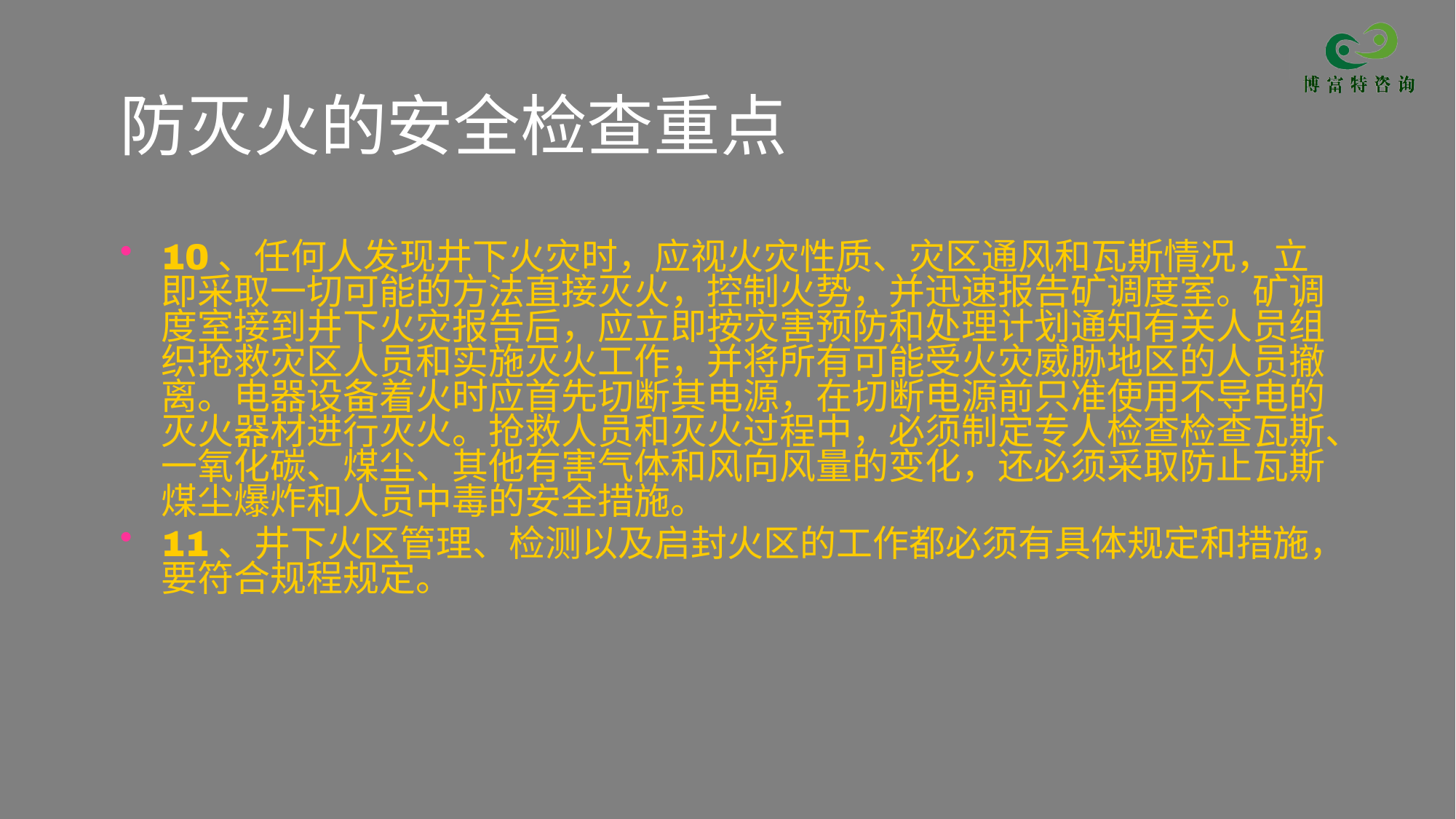

# 防灭火的安全检查重点
10、任何人发现井下火灾时，应视火灾性质、灾区通风和瓦斯情况，立即采取一切可能的方法直接灭火，控制火势，并迅速报告矿调度室。矿调度室接到井下火灾报告后，应立即按灾害预防和处理计划通知有关人员组织抢救灾区人员和实施灭火工作，并将所有可能受火灾威胁地区的人员撤离。电器设备着火时应首先切断其电源，在切断电源前只准使用不导电的灭火器材进行灭火。抢救人员和灭火过程中，必须制定专人检查检查瓦斯、一氧化碳、煤尘、其他有害气体和风向风量的变化，还必须采取防止瓦斯煤尘爆炸和人员中毒的安全措施。
11、井下火区管理、检测以及启封火区的工作都必须有具体规定和措施，要符合规程规定。